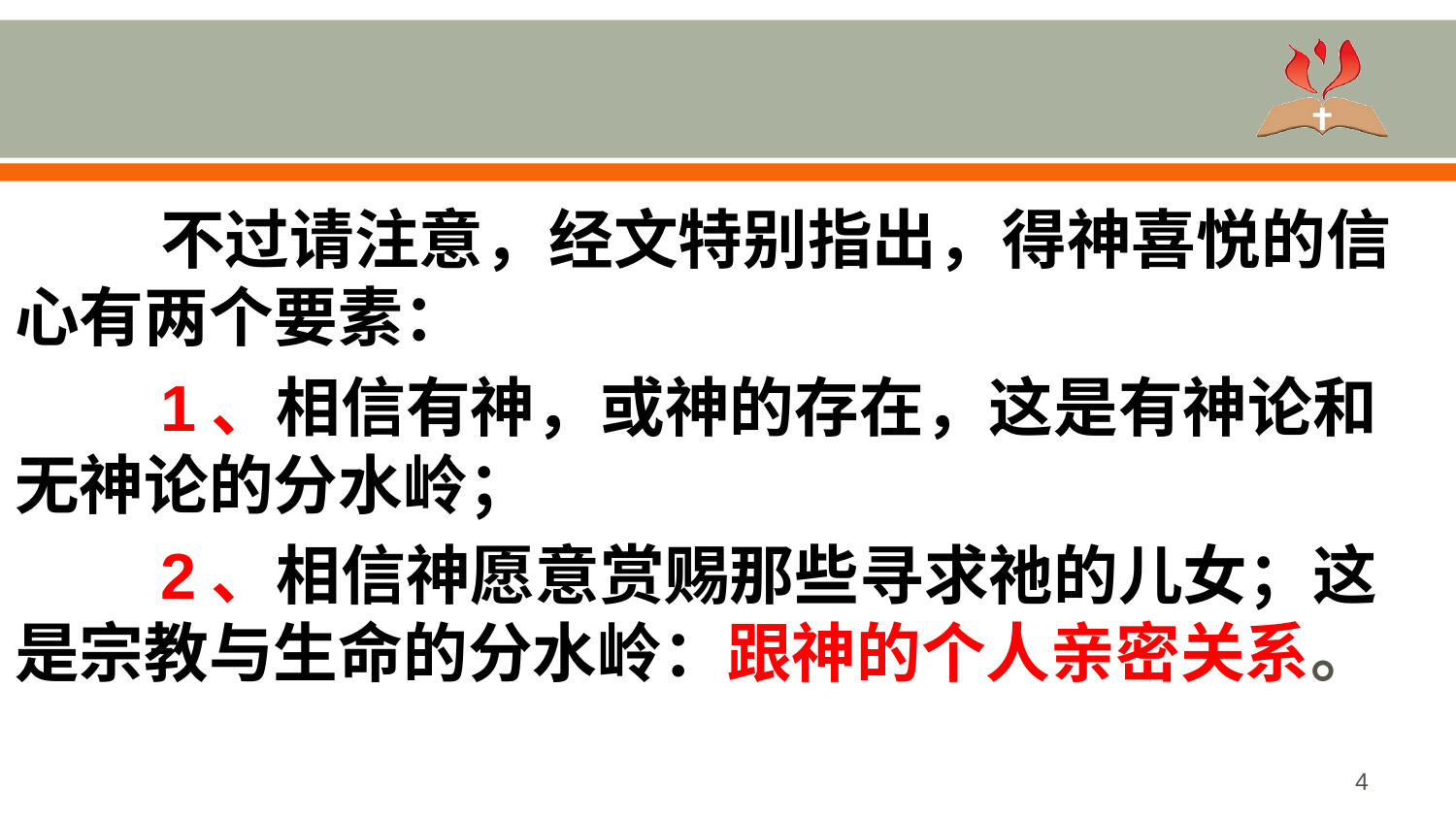

不过请注意，经文特别指出，得神喜悦的信心有两个要素：
	1、相信有神，或神的存在，这是有神论和无神论的分水岭；
	2、相信神愿意赏赐那些寻求祂的儿女；这是宗教与生命的分水岭：跟神的个人亲密关系。

4